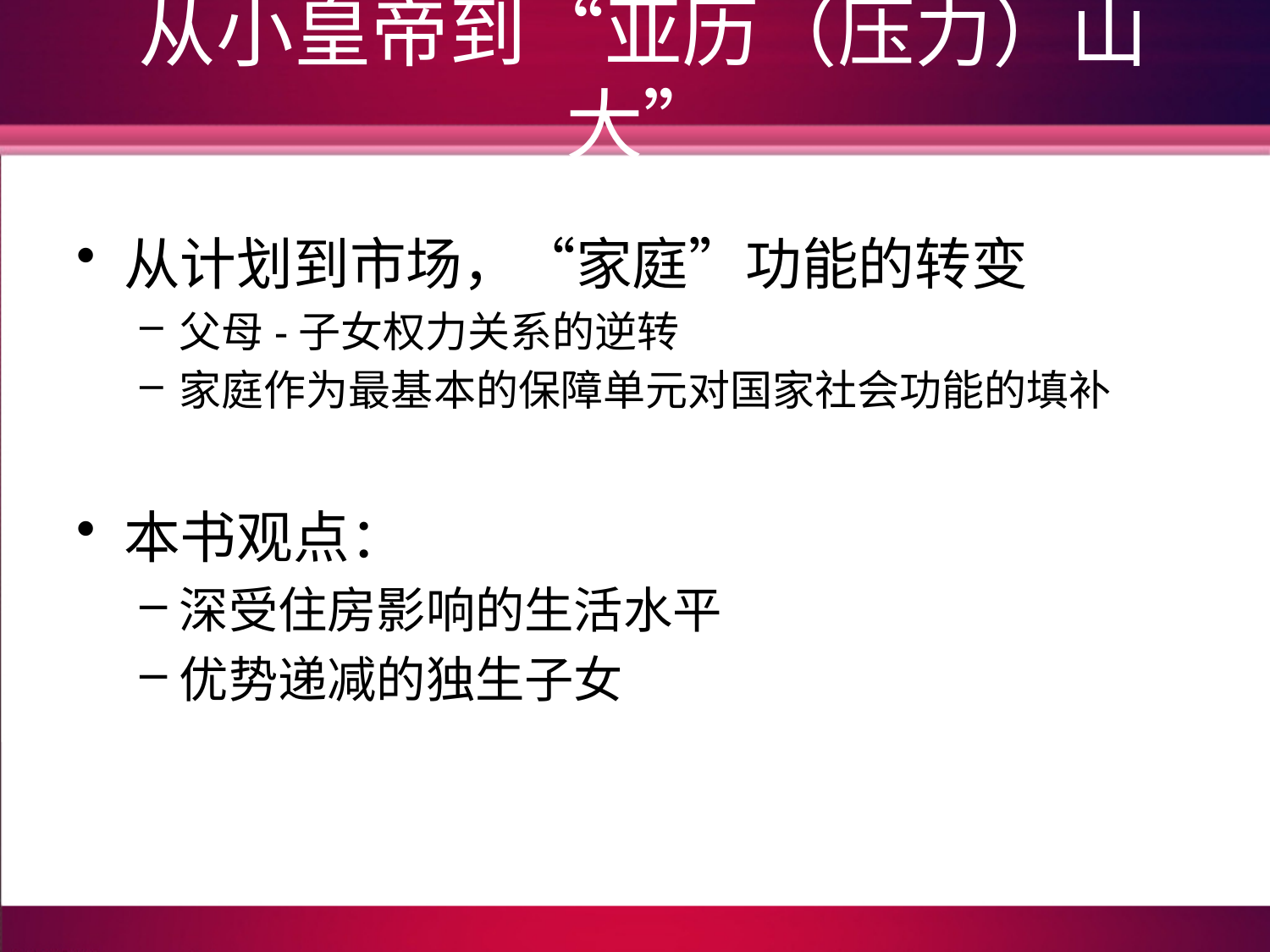

# 从小皇帝到“亚历（压力）山大”
从计划到市场，“家庭”功能的转变
父母-子女权力关系的逆转
家庭作为最基本的保障单元对国家社会功能的填补

本书观点：
深受住房影响的生活水平
优势递减的独生子女